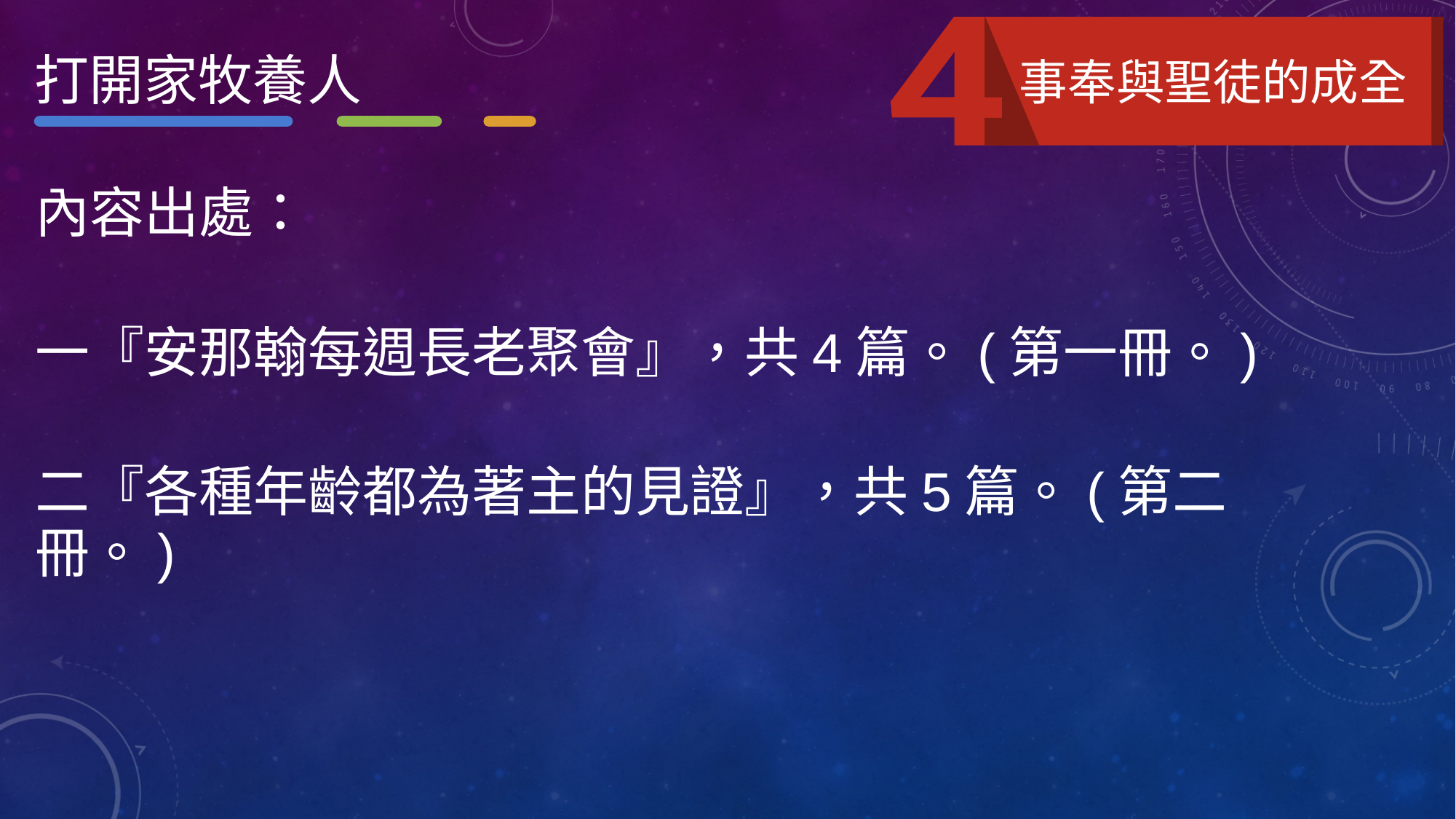

打開家牧養人
事奉與聖徒的成全

內容出處：

一『安那翰每週長老聚會』，共4篇。(第一冊。)

二『各種年齡都為著主的見證』，共5篇。(第二冊。)